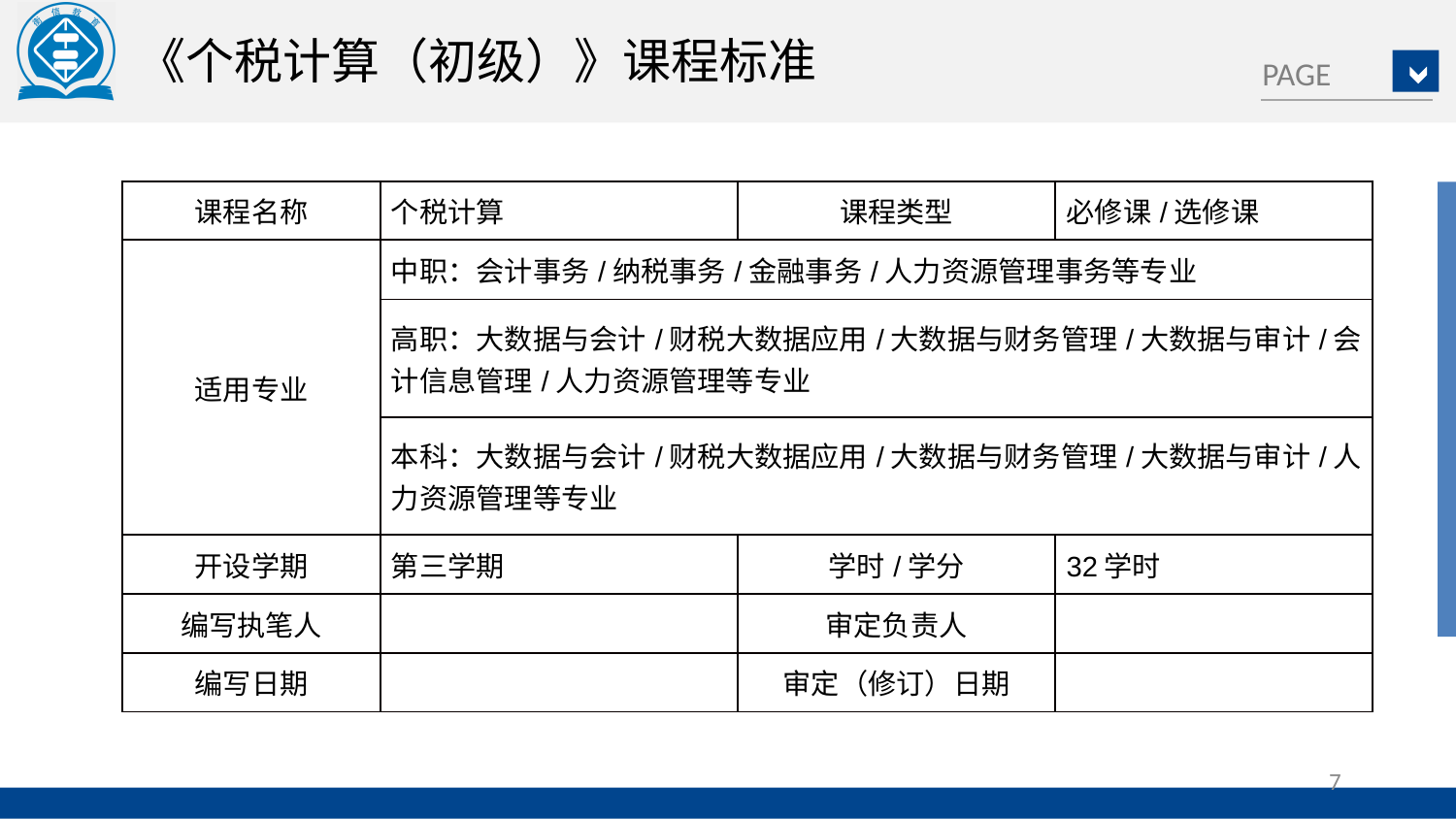

《个税计算（初级）》课程标准
7
| 课程名称 | 个税计算 | 课程类型 | 必修课/选修课 |
| --- | --- | --- | --- |
| 适用专业 | 中职：会计事务/纳税事务/金融事务/人力资源管理事务等专业 |  |  |
|  | 高职：大数据与会计/财税大数据应用/大数据与财务管理/大数据与审计/会计信息管理/人力资源管理等专业 |  |  |
|  | 本科：大数据与会计/财税大数据应用/大数据与财务管理/大数据与审计/人力资源管理等专业 |  |  |
| 开设学期 | 第三学期 | 学时/学分 | 32学时 |
| 编写执笔人 |  | 审定负责人 |  |
| 编写日期 |  | 审定（修订）日期 |  |

7